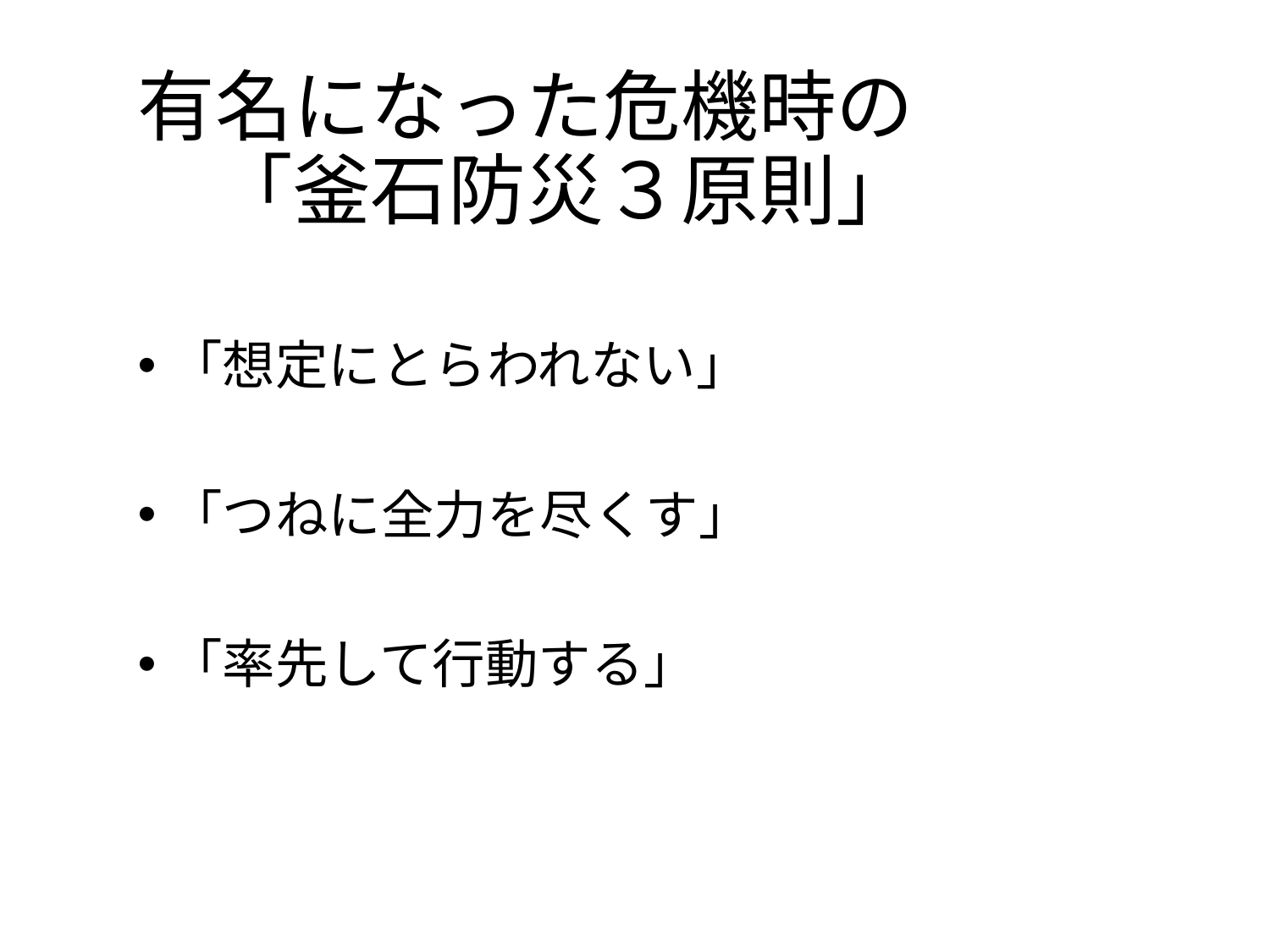

# 有名になった危機時の 　「釜石防災３原則」

「想定にとらわれない」

「つねに全力を尽くす」

「率先して行動する」